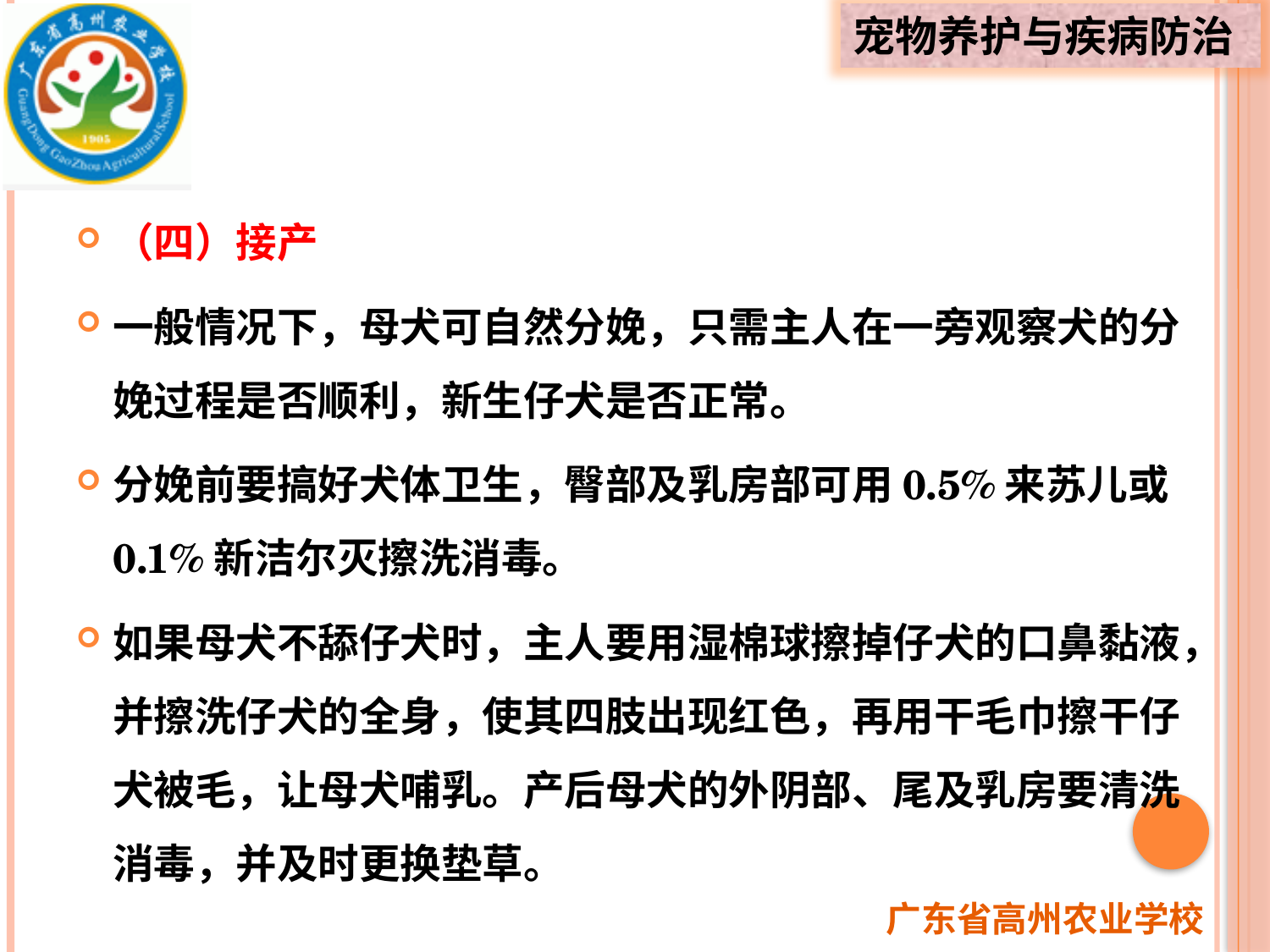

（四）接产
一般情况下，母犬可自然分娩，只需主人在一旁观察犬的分娩过程是否顺利，新生仔犬是否正常。
分娩前要搞好犬体卫生，臀部及乳房部可用0.5%来苏儿或0.1%新洁尔灭擦洗消毒。
如果母犬不舔仔犬时，主人要用湿棉球擦掉仔犬的口鼻黏液，并擦洗仔犬的全身，使其四肢出现红色，再用干毛巾擦干仔犬被毛，让母犬哺乳。产后母犬的外阴部、尾及乳房要清洗消毒，并及时更换垫草。